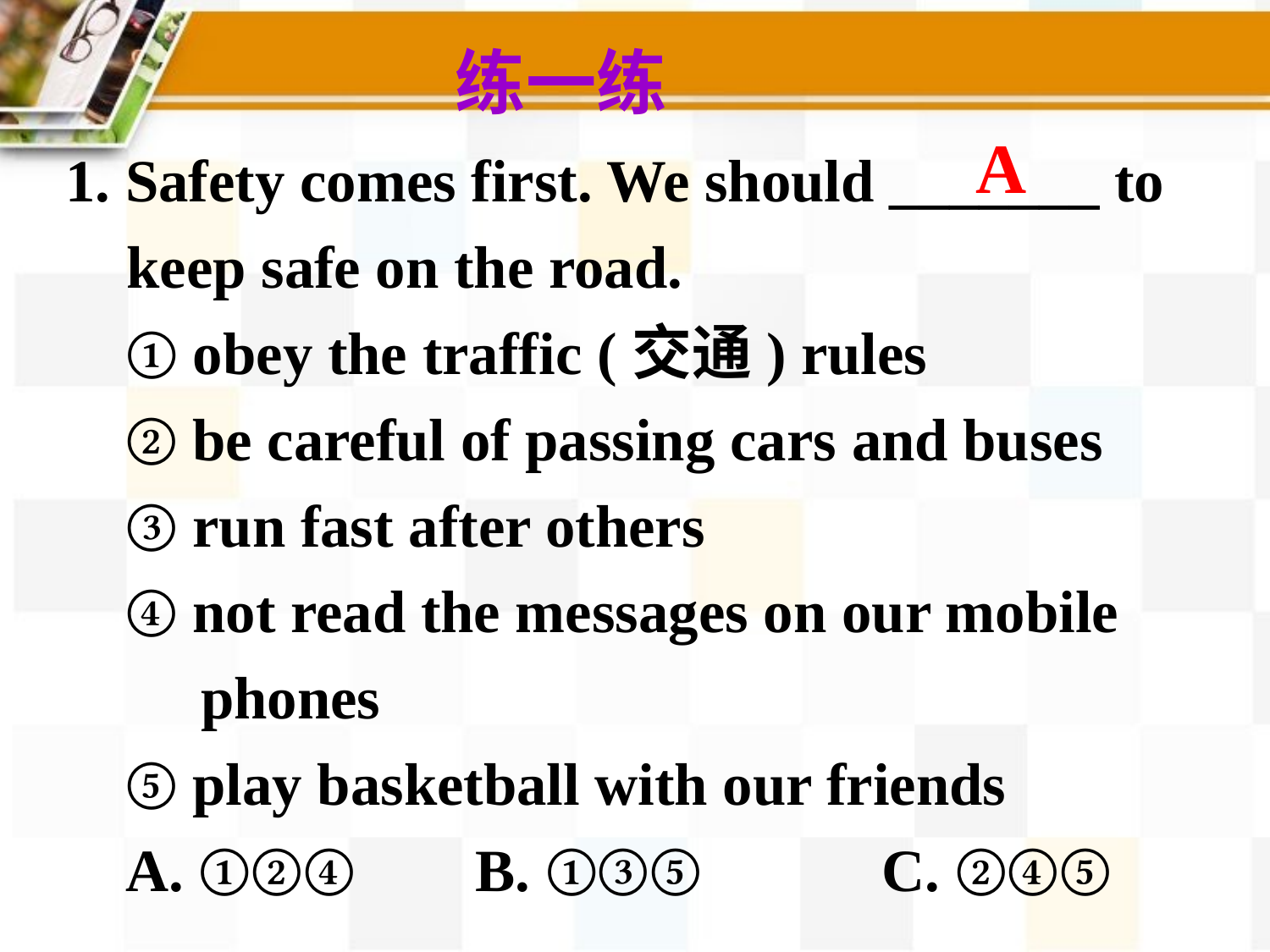

练一练
A
1. Safety comes first. We should _______ to keep safe on the road.
    ① obey the traffic (交通) rules
    ② be careful of passing cars and buses
    ③ run fast after others
    ④ not read the messages on our mobile
         phones
    ⑤ play basketball with our friends
    A. ①②④        B. ①③⑤            C. ②④⑤